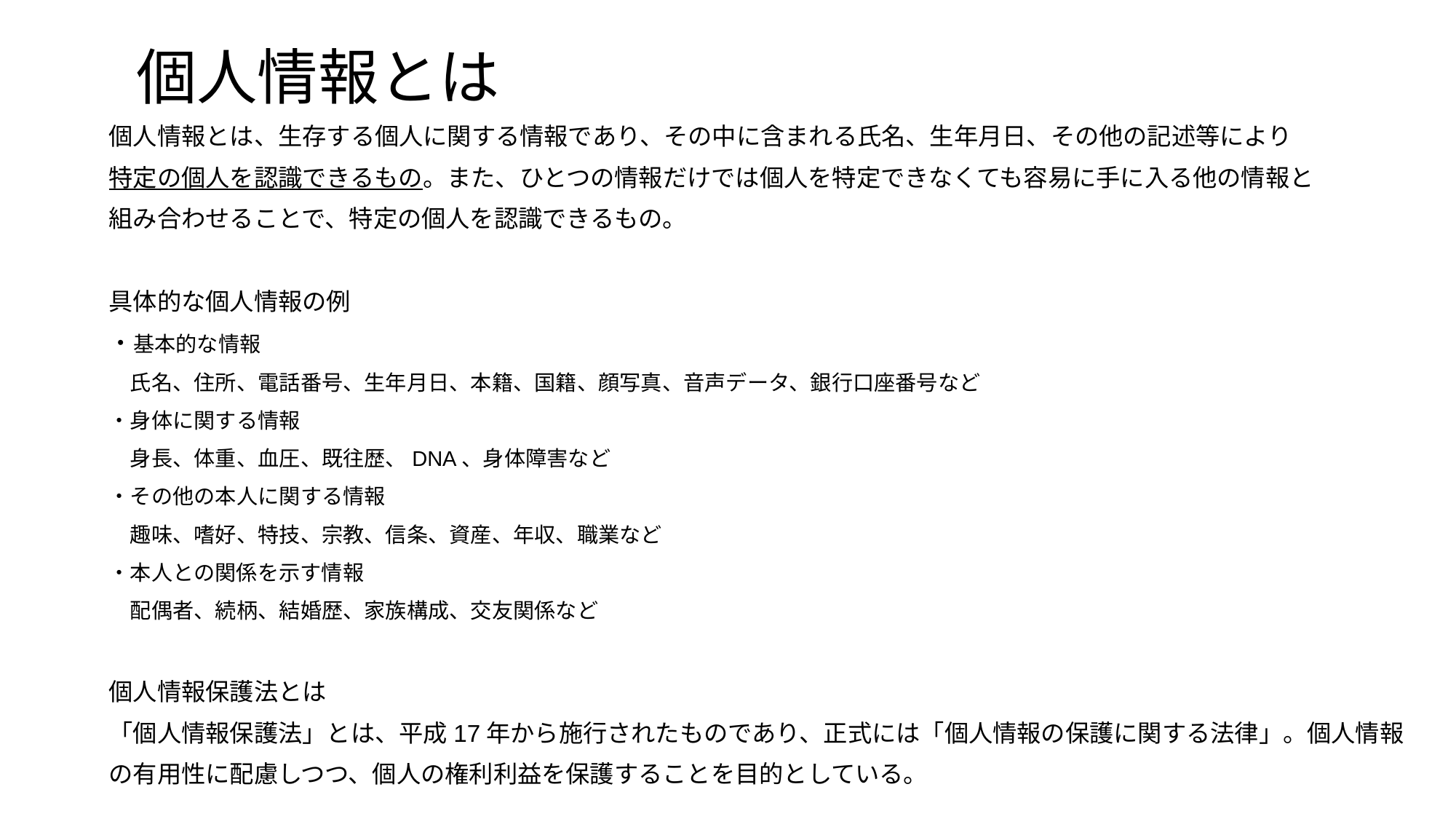

# 個人情報とは
個人情報とは、生存する個人に関する情報であり、その中に含まれる氏名、生年月日、その他の記述等により
特定の個人を認識できるもの。また、ひとつの情報だけでは個人を特定できなくても容易に手に入る他の情報と
組み合わせることで、特定の個人を認識できるもの。

具体的な個人情報の例
・基本的な情報
　氏名、住所、電話番号、生年月日、本籍、国籍、顔写真、音声データ、銀行口座番号など
・身体に関する情報
　身長、体重、血圧、既往歴、DNA、身体障害など
・その他の本人に関する情報
　趣味、嗜好、特技、宗教、信条、資産、年収、職業など
・本人との関係を示す情報
　配偶者、続柄、結婚歴、家族構成、交友関係など

個人情報保護法とは
「個人情報保護法」とは、平成17年から施行されたものであり、正式には「個人情報の保護に関する法律」。個人情報
の有用性に配慮しつつ、個人の権利利益を保護することを目的としている。